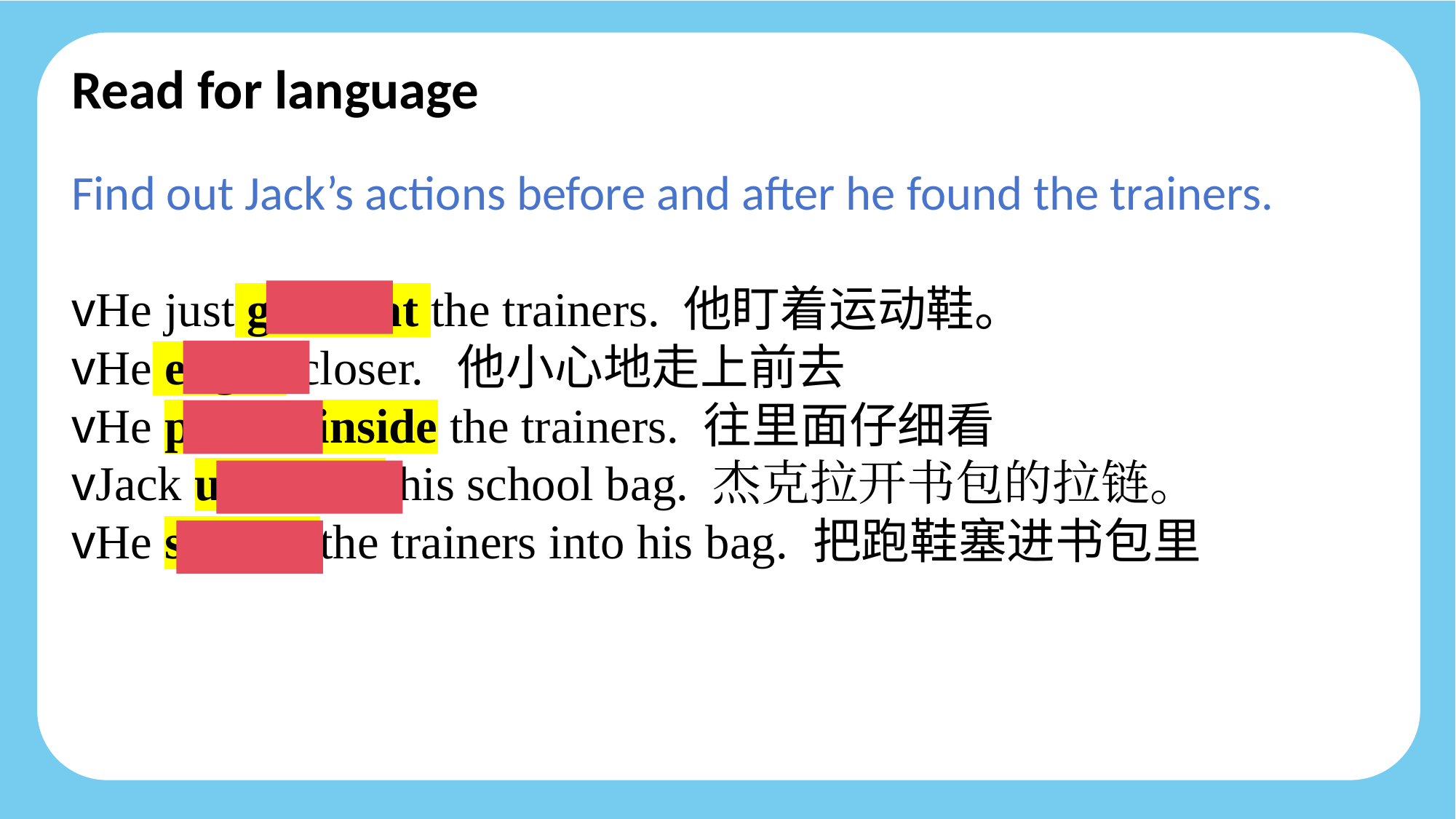

Read for language
Find out Jack’s actions before and after he found the trainers.

vHe just gazed at the trainers. 他盯着运动鞋。
vHe edged closer.  他小心地走上前去
vHe peered inside the trainers. 往里面仔细看
vJack unzipped his school bag. 杰克拉开书包的拉链。
vHe stuffed the trainers into his bag. 把跑鞋塞进书包里